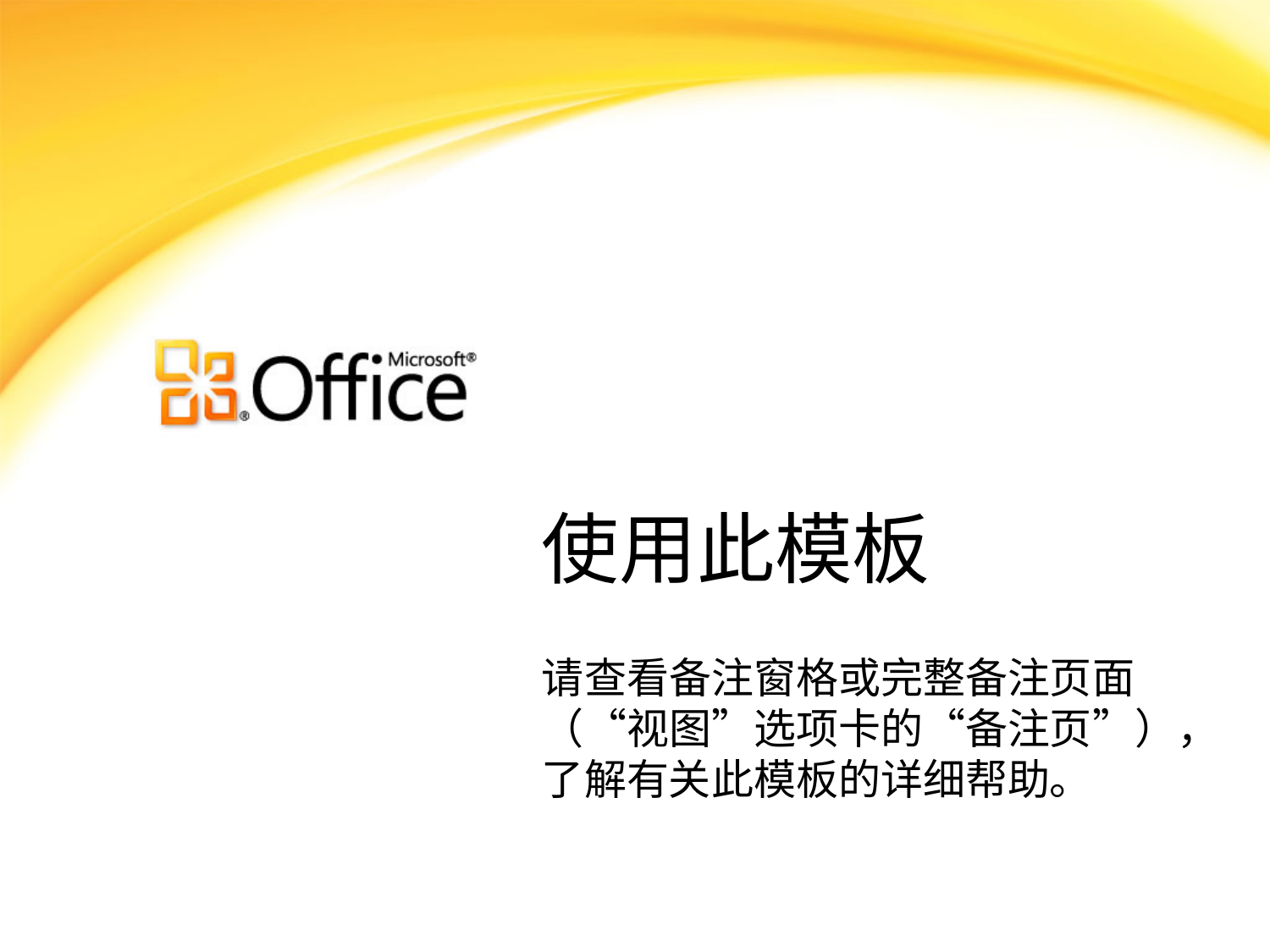

# 使用此模板
请查看备注窗格或完整备注页面（“视图”选项卡的“备注页”），了解有关此模板的详细帮助。